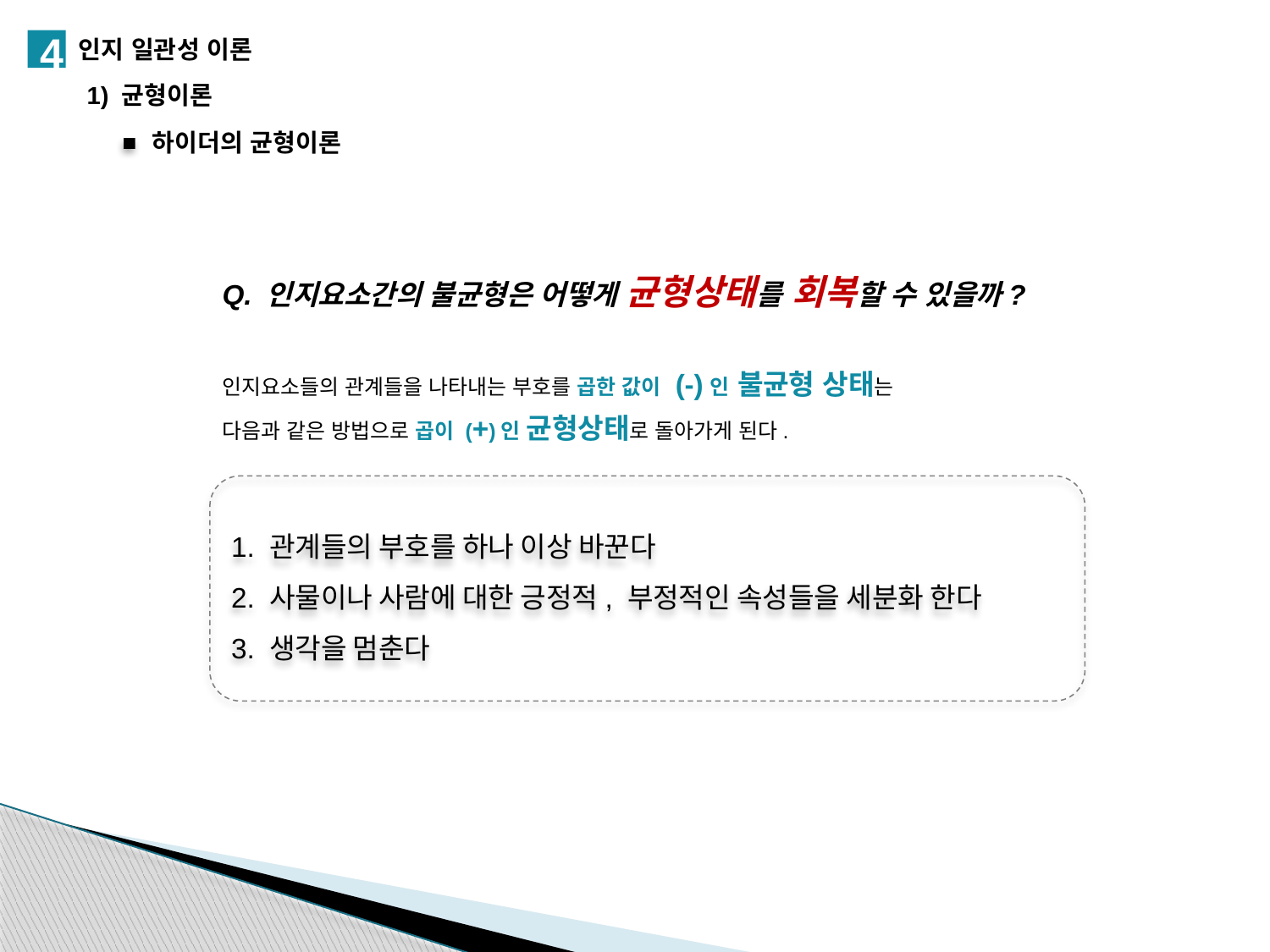

4
인지 일관성 이론

1) 균형이론
하이더의 균형이론

Q. 인지요소간의 불균형은 어떻게 균형상태를 회복할 수 있을까?

인지요소들의 관계들을 나타내는 부호를 곱한 값이 (-)인 불균형 상태는
다음과 같은 방법으로 곱이 (+)인 균형상태로 돌아가게 된다.
1. 관계들의 부호를 하나 이상 바꾼다
2. 사물이나 사람에 대한 긍정적, 부정적인 속성들을 세분화 한다
3. 생각을 멈춘다